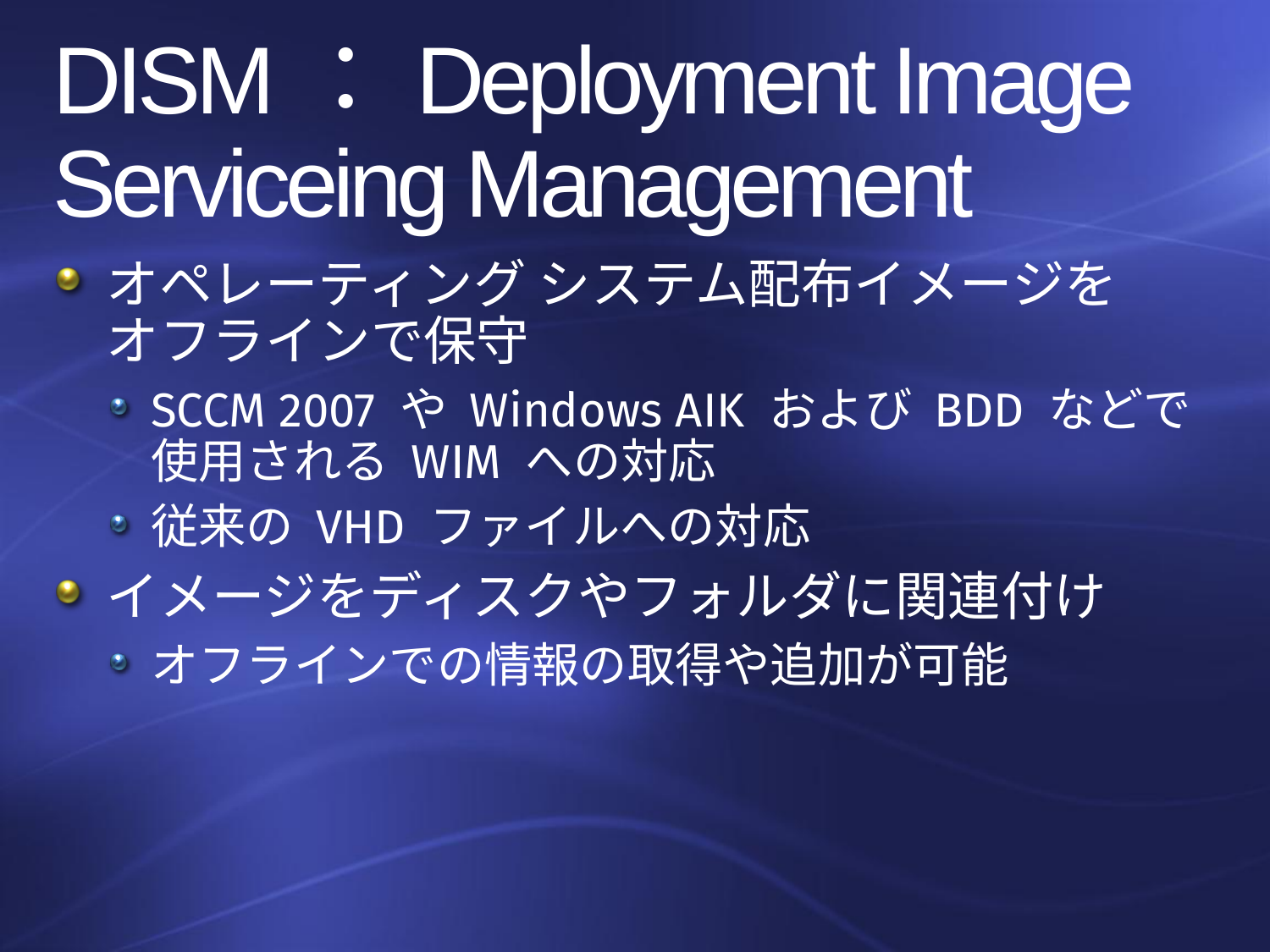

# DISM：Deployment Image Serviceing Management
オペレーティング システム配布イメージを
オフラインで保守
SCCM 2007 や Windows AIK および BDD などで
使用される WIM への対応
従来の VHD ファイルへの対応
イメージをディスクやフォルダに関連付け
オフラインでの情報の取得や追加が可能